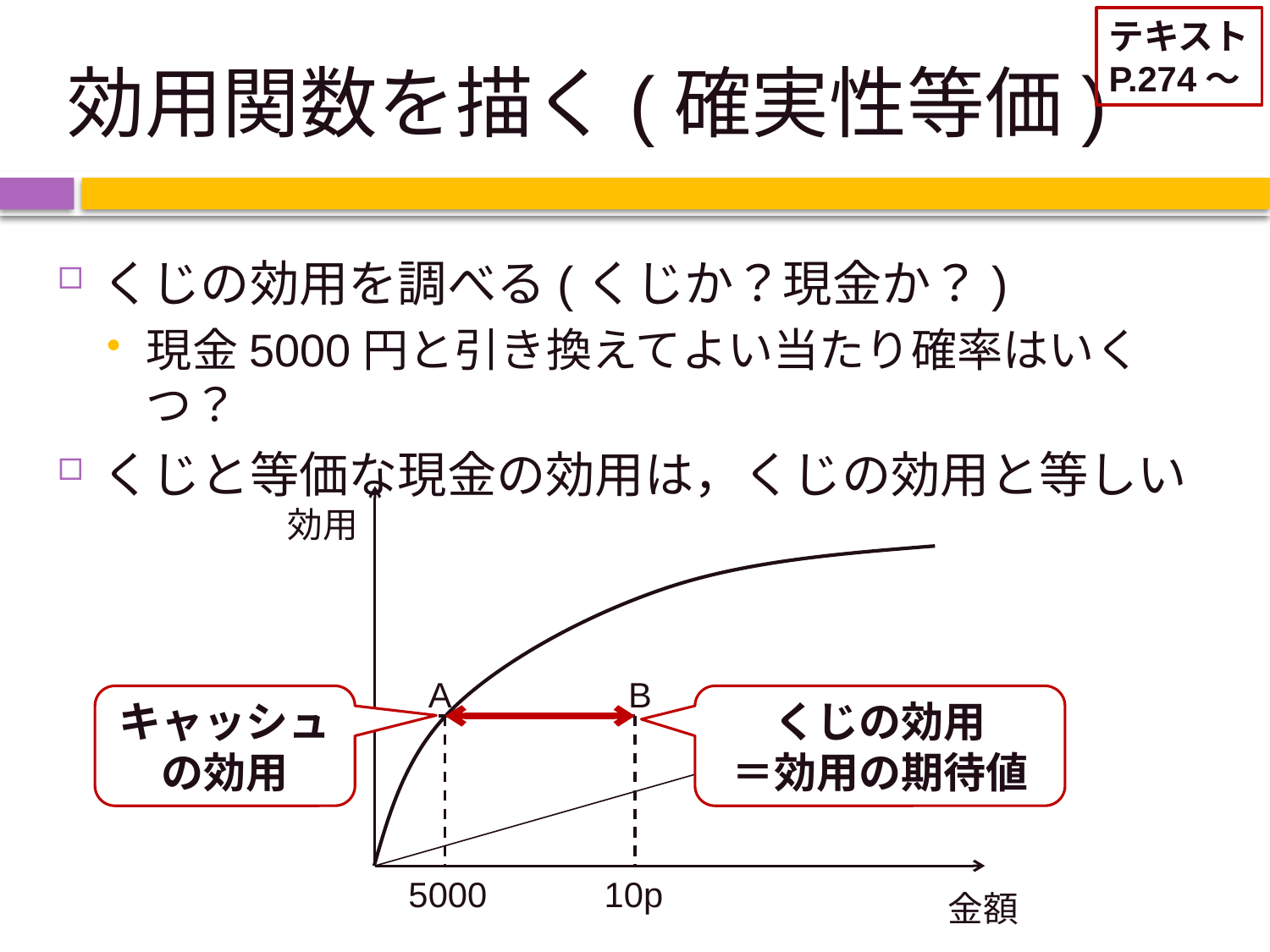

テキスト
P.274～
# 効用関数を描く(確実性等価)
くじの効用を調べる(くじか？現金か？)
現金5000円と引き換えてよい当たり確率はいくつ？
くじと等価な現金の効用は，くじの効用と等しい

効用

A
B
キャッシュ
の効用
くじの効用
＝効用の期待値
5000
10p
金額